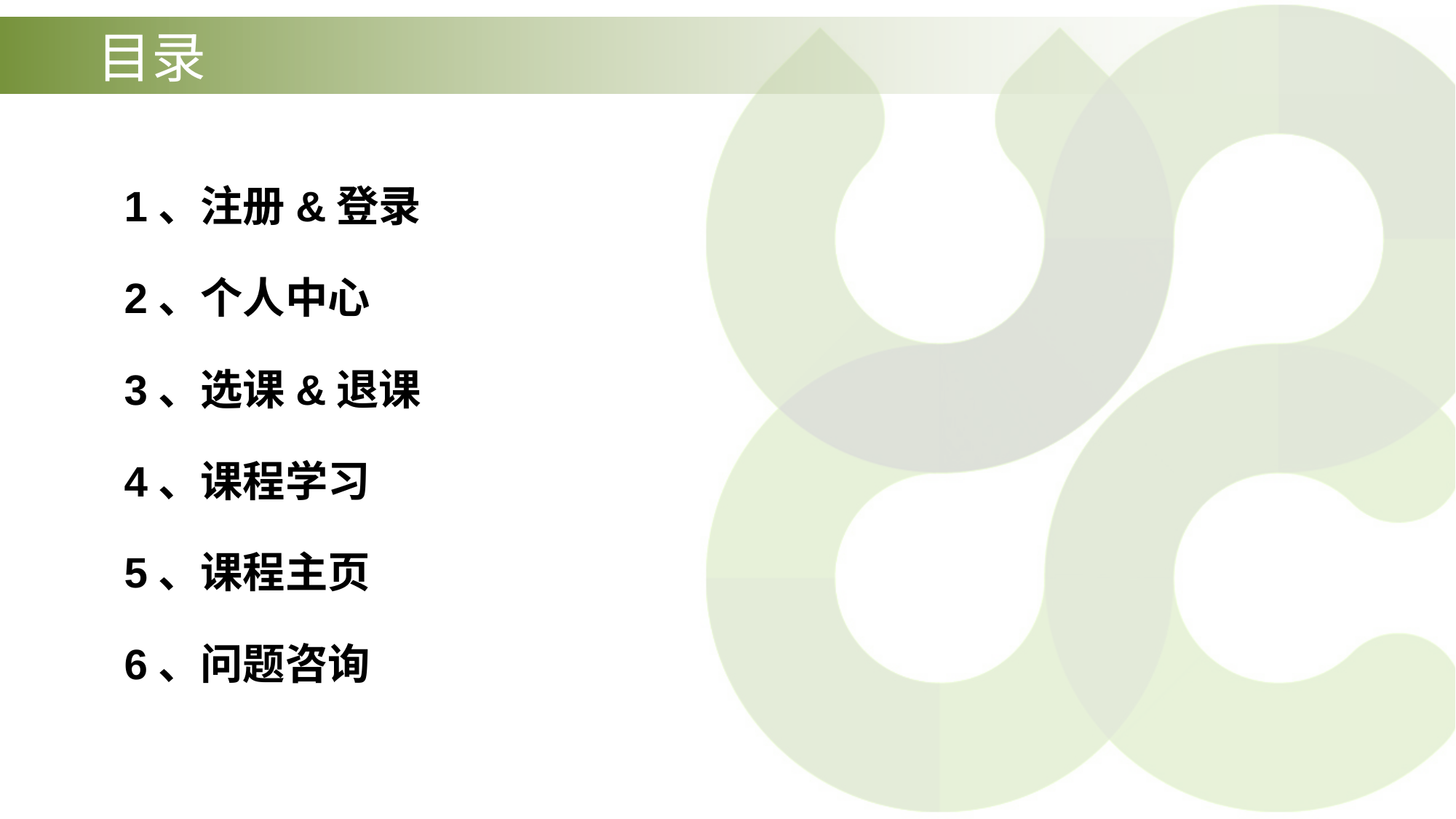

目录
1、注册&登录
2、个人中心
3、选课&退课
4、课程学习
5、课程主页
6、问题咨询